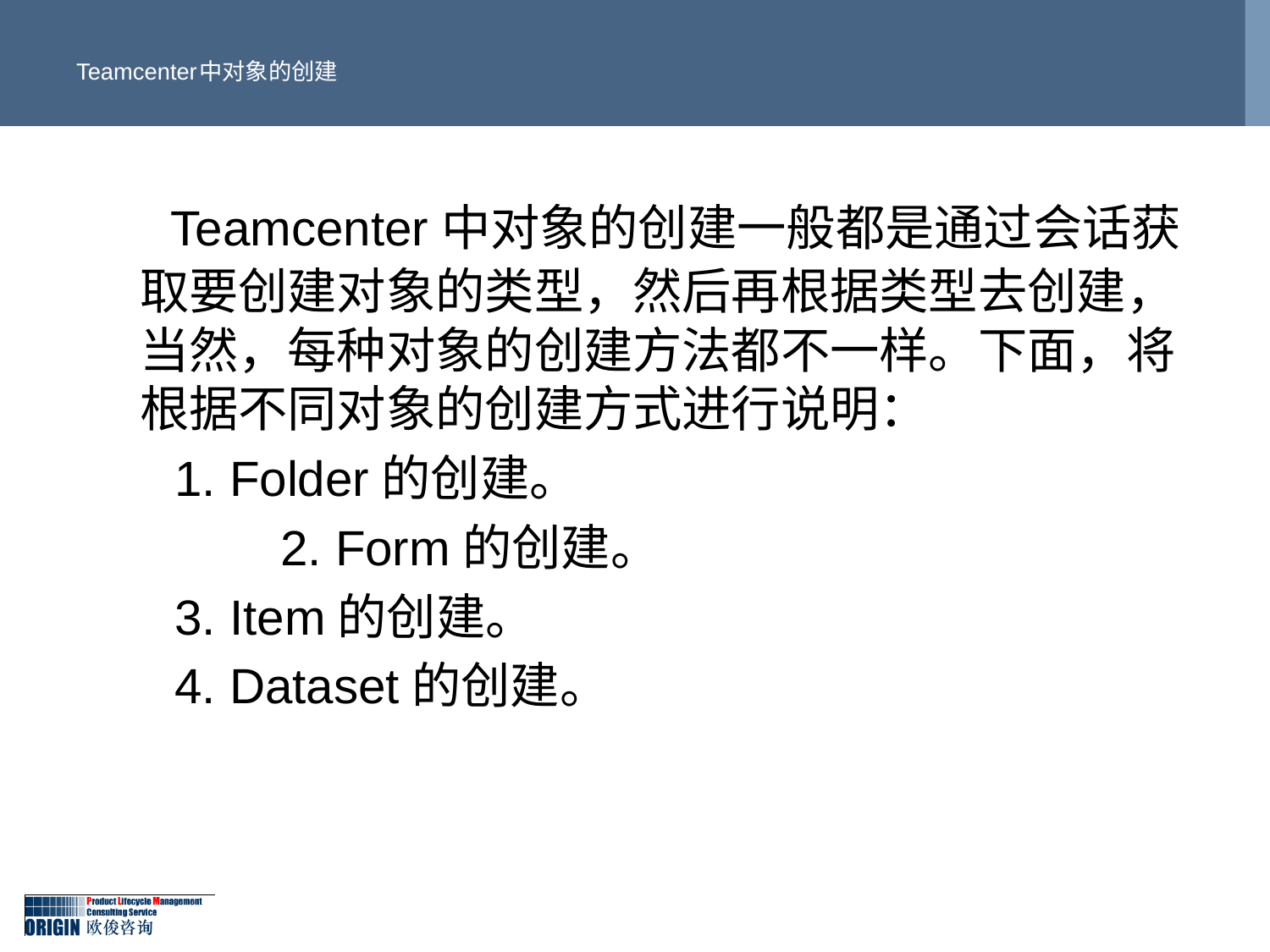

# Teamcenter中对象的创建
    Teamcenter中对象的创建一般都是通过会话获取要创建对象的类型，然后再根据类型去创建，当然，每种对象的创建方法都不一样。下面，将根据不同对象的创建方式进行说明：
      1. Folder的创建。
		 2. Form的创建。
      3. Item的创建。
      4. Dataset的创建。